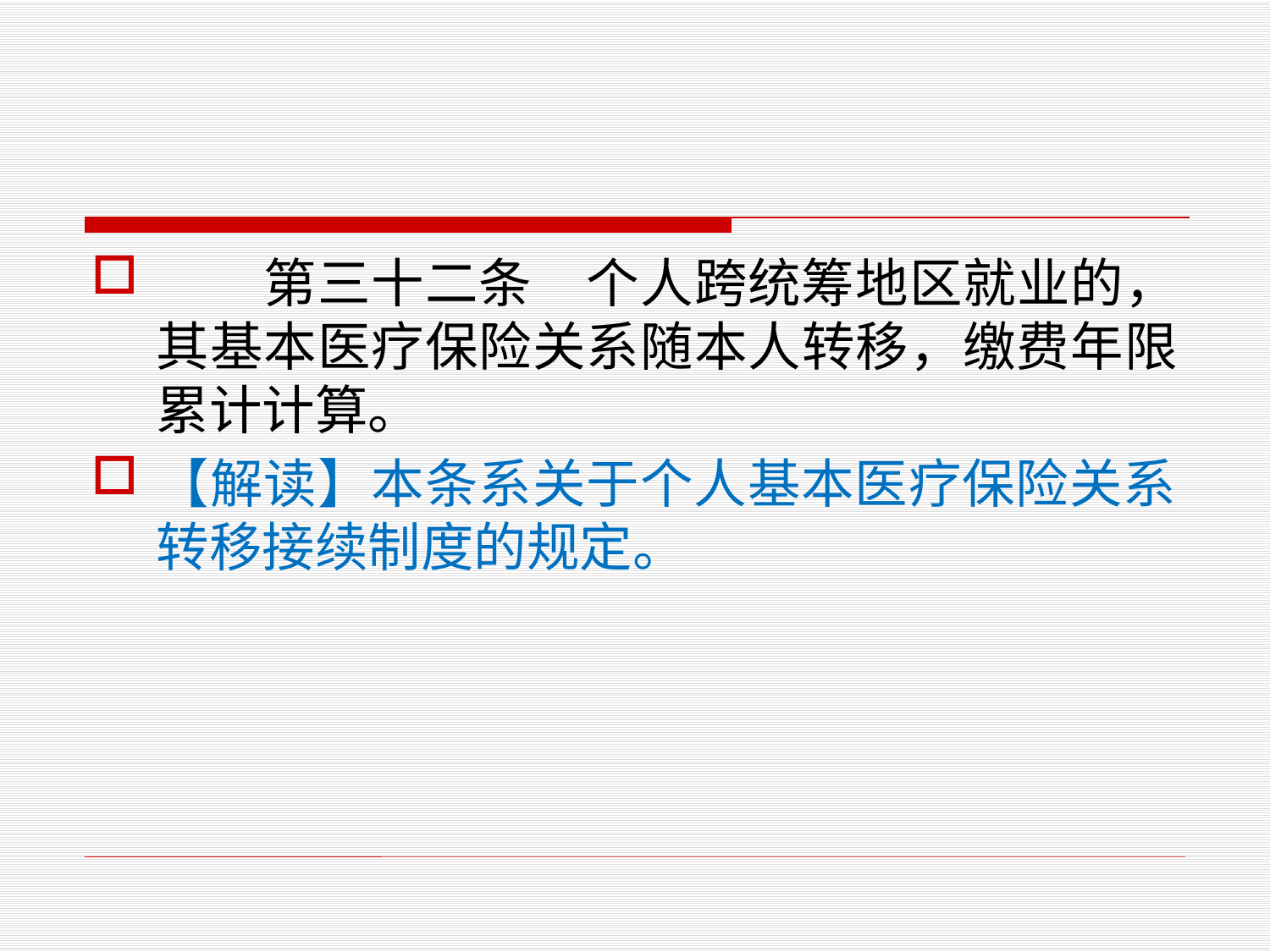

第三十二条　个人跨统筹地区就业的，其基本医疗保险关系随本人转移，缴费年限累计计算。
【解读】本条系关于个人基本医疗保险关系转移接续制度的规定。